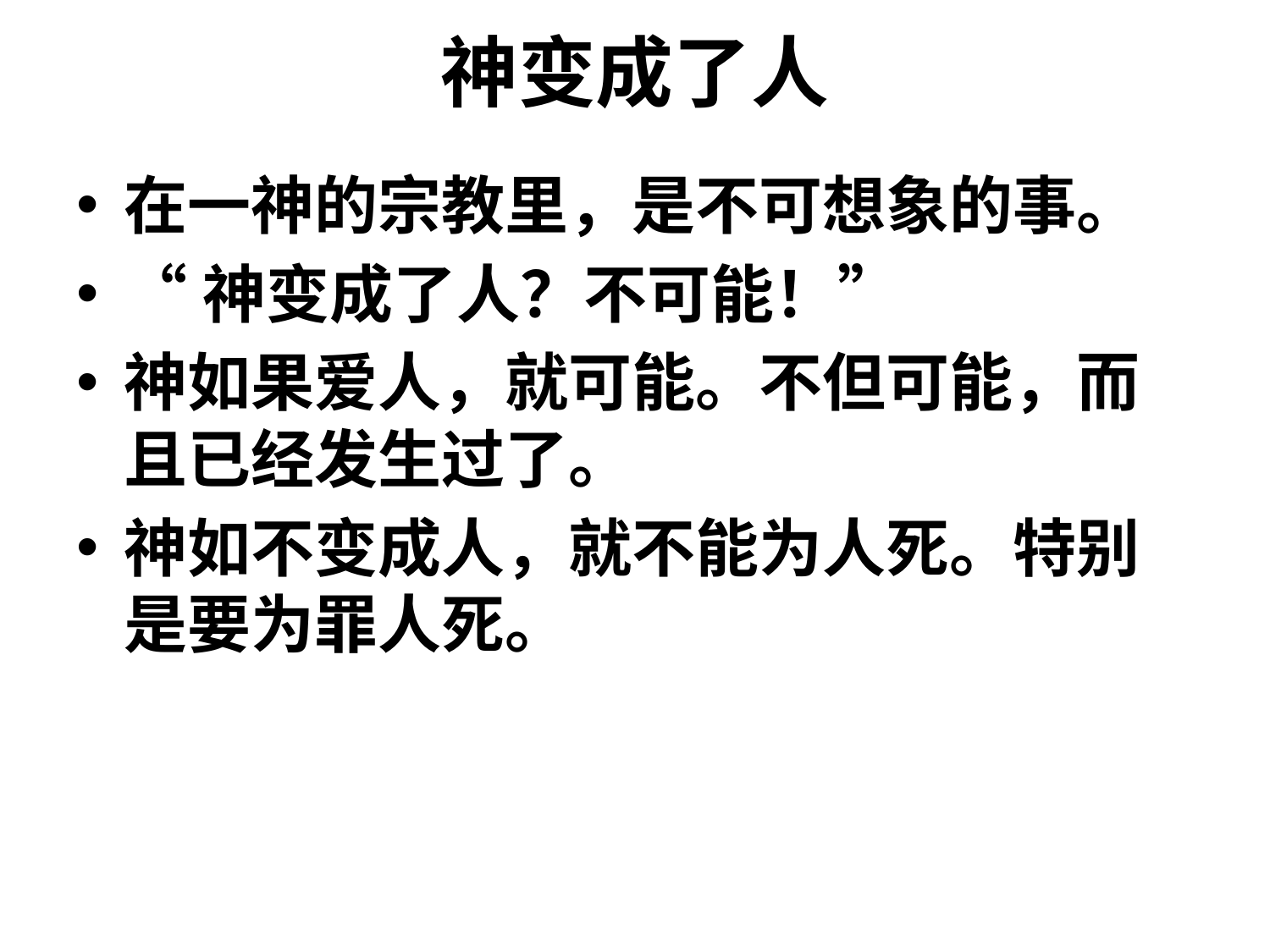

# 神变成了人
在一神的宗教里，是不可想象的事。
“神变成了人？不可能！”
神如果爱人，就可能。不但可能，而且已经发生过了。
神如不变成人，就不能为人死。特别是要为罪人死。